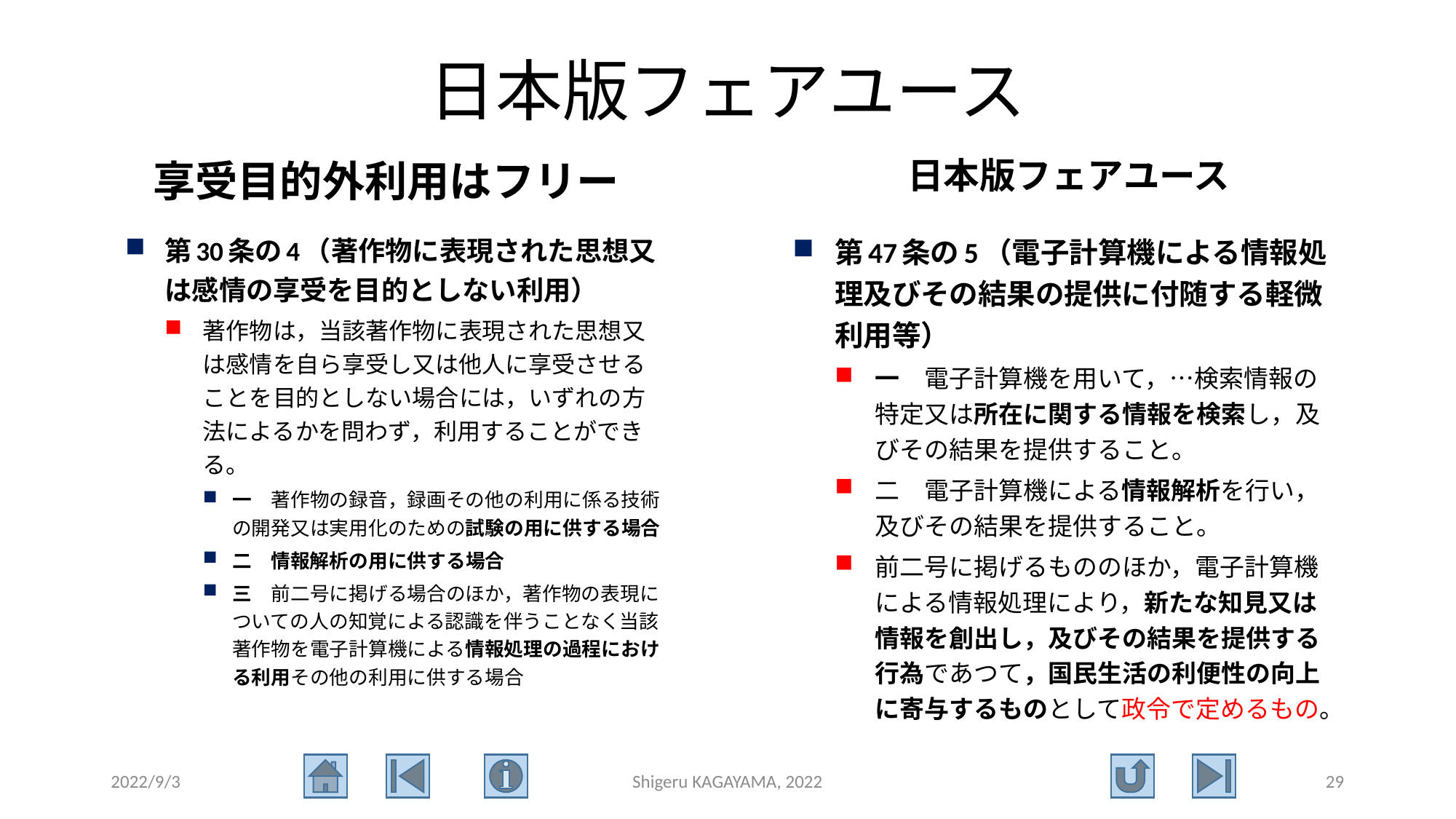

# 日本版フェアユース
享受目的外利用はフリー
日本版フェアユース
第30条の4（著作物に表現された思想又は感情の享受を目的としない利用）
著作物は，当該著作物に表現された思想又は感情を自ら享受し又は他人に享受させることを目的としない場合には，いずれの方法によるかを問わず，利用することができる。
一　著作物の録音，録画その他の利用に係る技術の開発又は実用化のための試験の用に供する場合
二　情報解析の用に供する場合
三　前二号に掲げる場合のほか，著作物の表現についての人の知覚による認識を伴うことなく当該著作物を電子計算機による情報処理の過程における利用その他の利用に供する場合
第47条の5（電子計算機による情報処理及びその結果の提供に付随する軽微利用等）
一　電子計算機を用いて，…検索情報の特定又は所在に関する情報を検索し，及びその結果を提供すること。
二　電子計算機による情報解析を行い，及びその結果を提供すること。
前二号に掲げるもののほか，電子計算機による情報処理により，新たな知見又は情報を創出し，及びその結果を提供する行為であつて，国民生活の利便性の向上に寄与するものとして政令で定めるもの。
2022/9/3
Shigeru KAGAYAMA, 2022
29